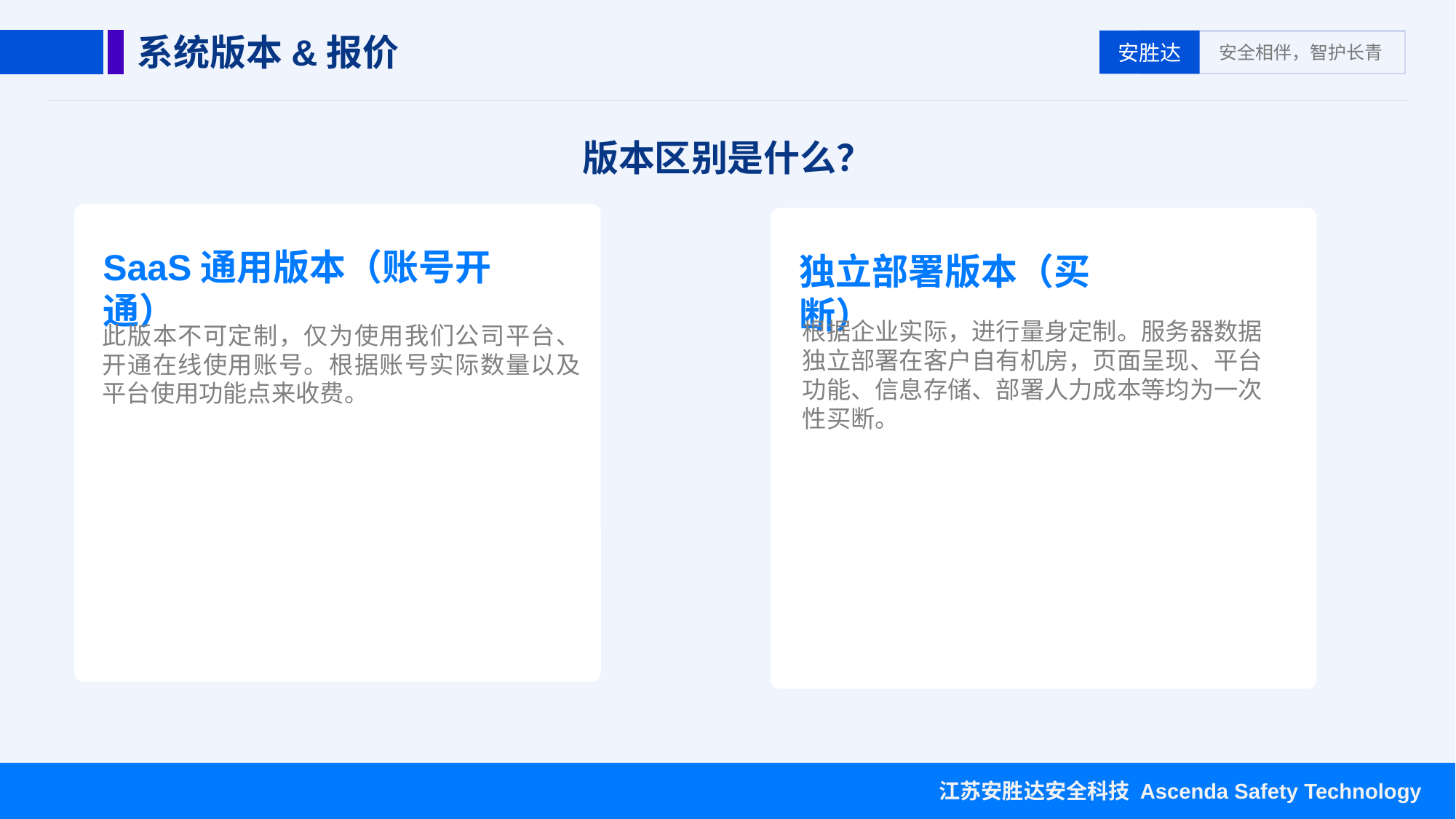

系统版本&报价
版本区别是什么？

SaaS通用版本（账号开通）
独立部署版本（买断）
根据企业实际，进行量身定制。服务器数据独立部署在客户自有机房，页面呈现、平台功能、信息存储、部署人力成本等均为一次性买断。
此版本不可定制，仅为使用我们公司平台、开通在线使用账号。根据账号实际数量以及平台使用功能点来收费。